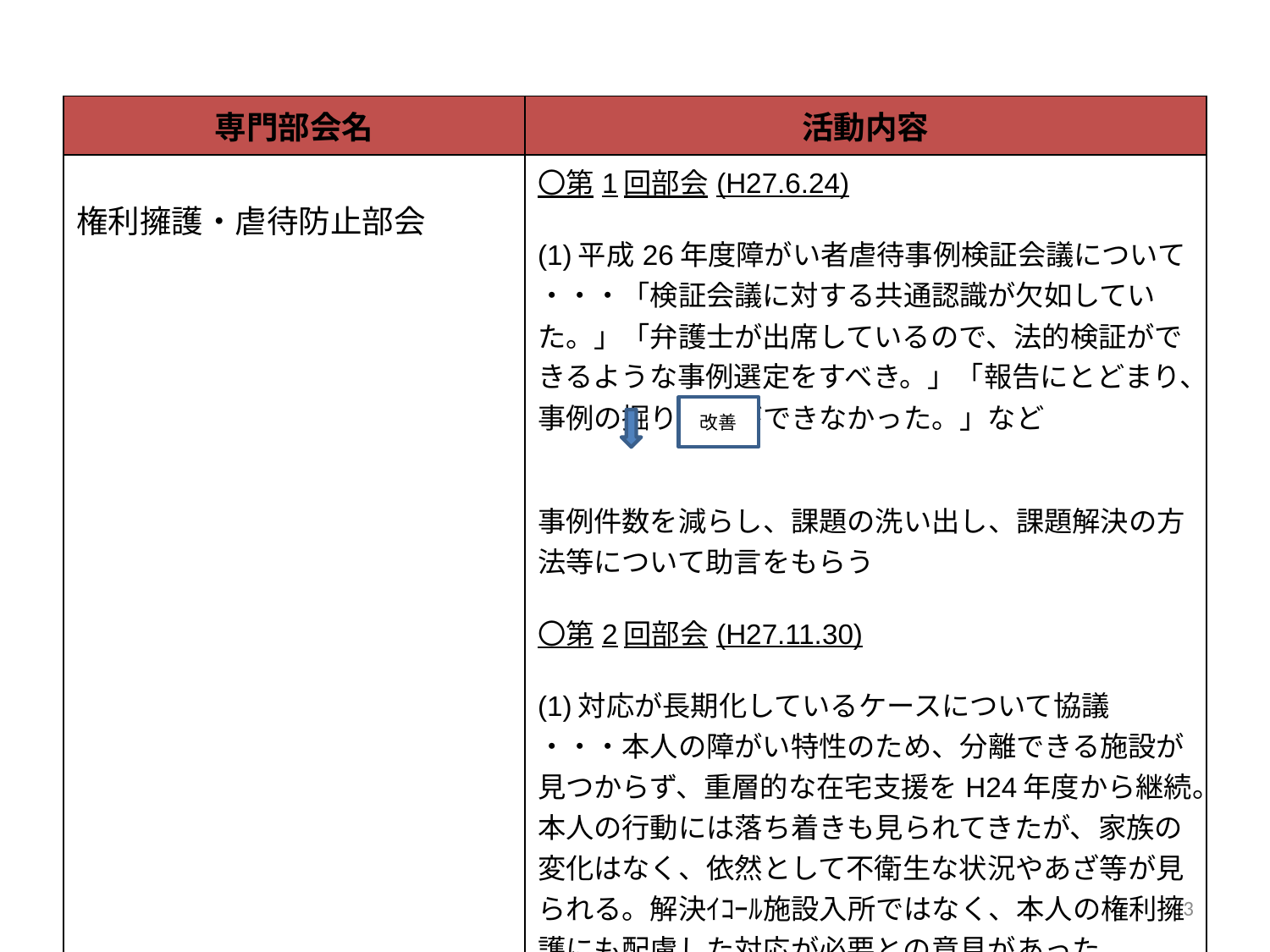

#
| 専門部会名 | 活動内容 |
| --- | --- |
| 権利擁護・虐待防止部会 | 〇第1回部会(H27.6.24) (1)平成26年度障がい者虐待事例検証会議について ・・・「検証会議に対する共通認識が欠如していた。」「弁護士が出席しているので、法的検証ができるような事例選定をすべき。」「報告にとどまり、事例の掘り下げができなかった。」など 事例件数を減らし、課題の洗い出し、課題解決の方法等について助言をもらう 〇第2回部会(H27.11.30) (1)対応が長期化しているケースについて協議 ・・・本人の障がい特性のため、分離できる施設が見つからず、重層的な在宅支援をH24年度から継続。本人の行動には落ち着きも見られてきたが、家族の変化はなく、依然として不衛生な状況やあざ等が見られる。解決ｲｺｰﾙ施設入所ではなく、本人の権利擁護にも配慮した対応が必要との意見があった。 |
改善

3